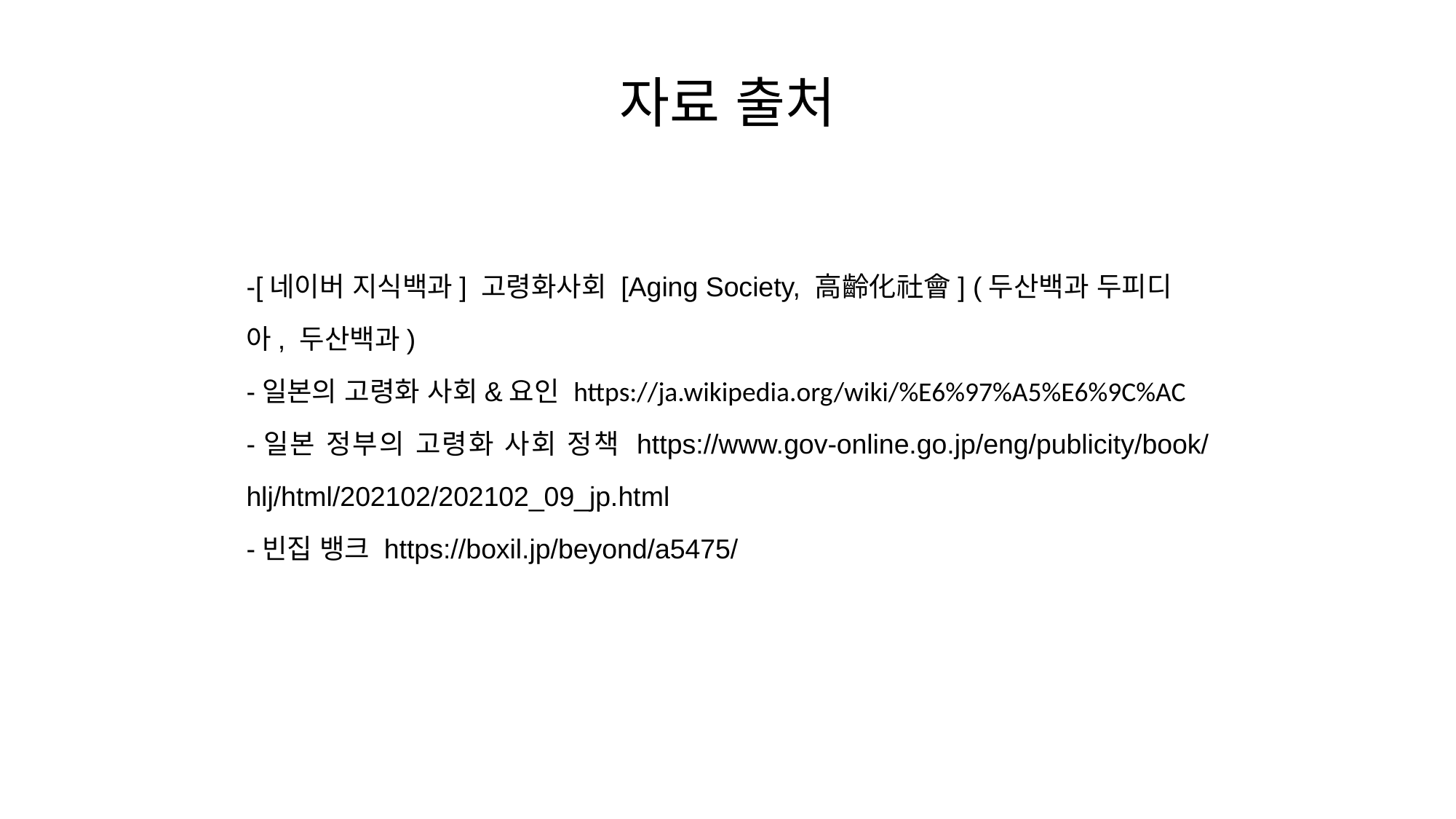

# 자료 출처
-[네이버 지식백과] 고령화사회 [Aging Society, 高齡化社會] (두산백과 두피디아, 두산백과)
-일본의 고령화 사회&요인 https://ja.wikipedia.org/wiki/%E6%97%A5%E6%9C%AC
-일본 정부의 고령화 사회 정책 https://www.gov-online.go.jp/eng/publicity/book/hlj/html/202102/202102_09_jp.html
-빈집 뱅크 https://boxil.jp/beyond/a5475/